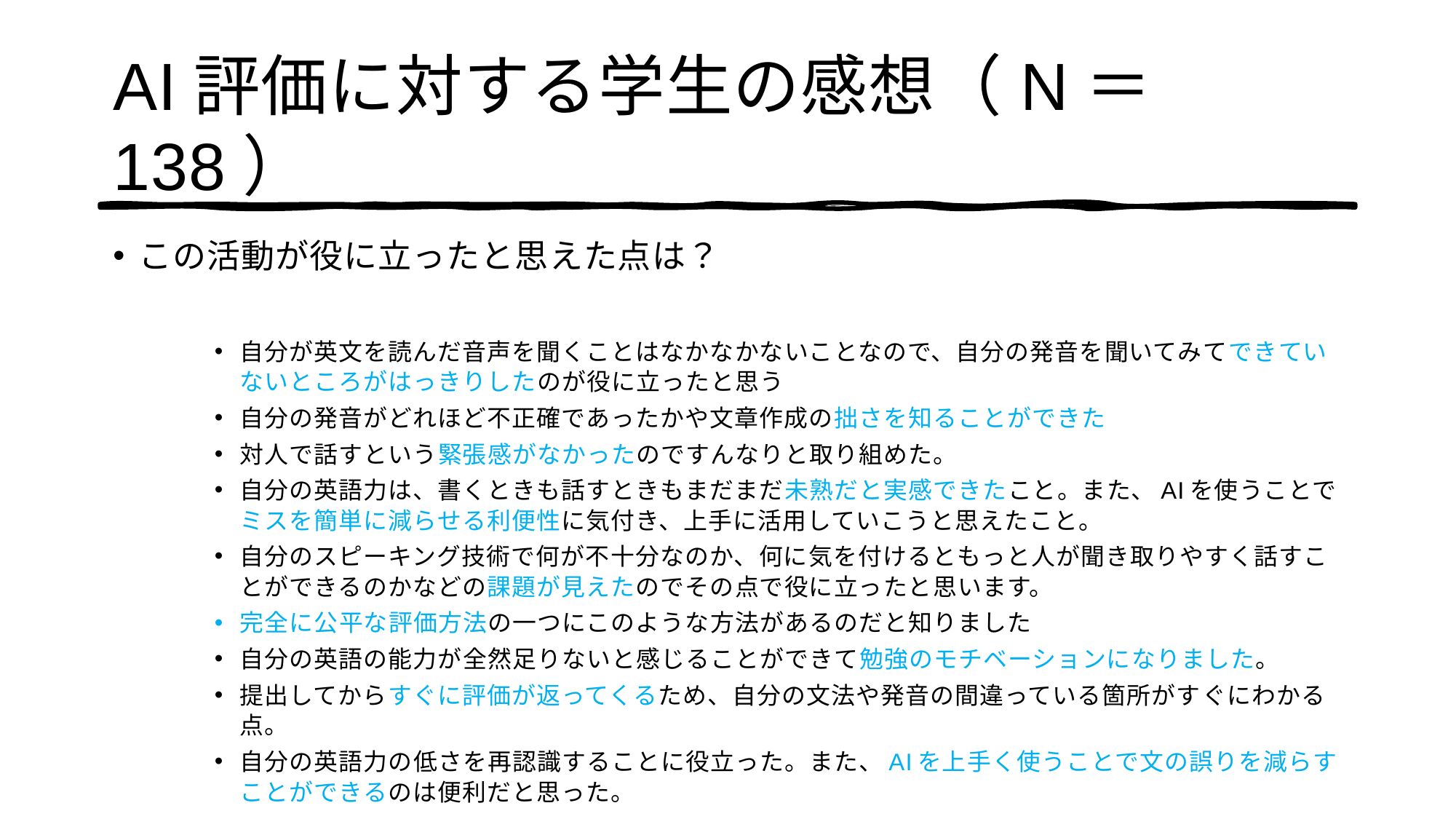

# AI評価に対する学生の感想（N＝138）
この活動が役に立ったと思えた点は？

自分が英文を読んだ音声を聞くことはなかなかないことなので、自分の発音を聞いてみてできていないところがはっきりしたのが役に立ったと思う
自分の発音がどれほど不正確であったかや文章作成の拙さを知ることができた
対人で話すという緊張感がなかったのですんなりと取り組めた。
自分の英語力は、書くときも話すときもまだまだ未熟だと実感できたこと。また、AIを使うことでミスを簡単に減らせる利便性に気付き、上手に活用していこうと思えたこと。
自分のスピーキング技術で何が不十分なのか、何に気を付けるともっと人が聞き取りやすく話すことができるのかなどの課題が見えたのでその点で役に立ったと思います。
完全に公平な評価方法の一つにこのような方法があるのだと知りました
自分の英語の能力が全然足りないと感じることができて勉強のモチベーションになりました。
提出してからすぐに評価が返ってくるため、自分の文法や発音の間違っている箇所がすぐにわかる点。
自分の英語力の低さを再認識することに役立った。また、AIを上手く使うことで文の誤りを減らすことができるのは便利だと思った。